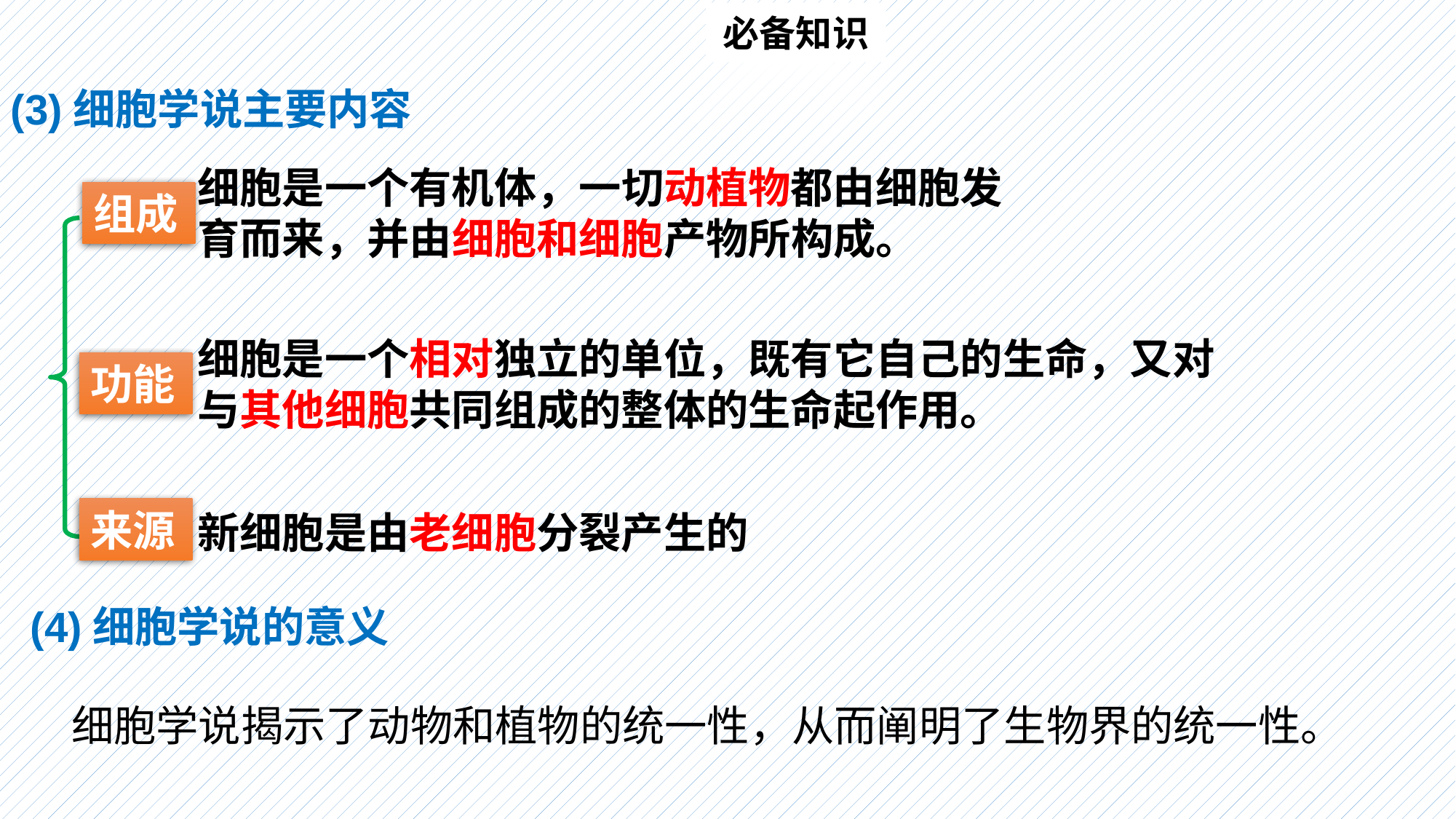

必备知识
(3)细胞学说主要内容
细胞是一个有机体，一切动植物都由细胞发育而来，并由细胞和细胞产物所构成。
组成

细胞是一个相对独立的单位，既有它自己的生命，又对与其他细胞共同组成的整体的生命起作用。
功能
来源
新细胞是由老细胞分裂产生的
(4)细胞学说的意义
细胞学说揭示了动物和植物的统一性，从而阐明了生物界的统一性。